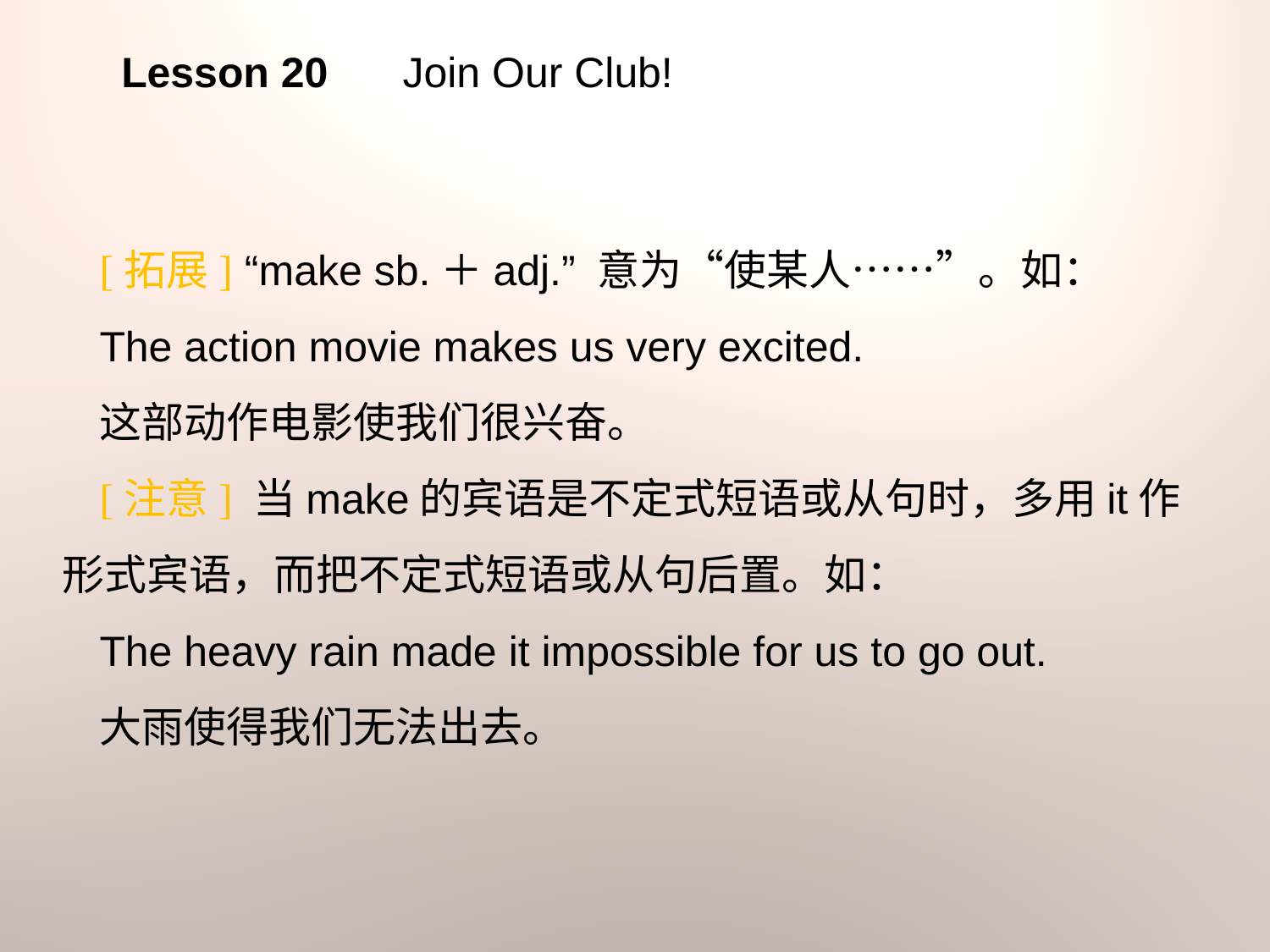

Lesson 20 　Join Our Club!
[拓展] “make sb.＋adj.” 意为“使某人……”。如：
The action movie makes us very excited.
这部动作电影使我们很兴奋。
[注意] 当make的宾语是不定式短语或从句时，多用it作形式宾语，而把不定式短语或从句后置。如：
The heavy rain made it impossible for us to go out.
大雨使得我们无法出去。